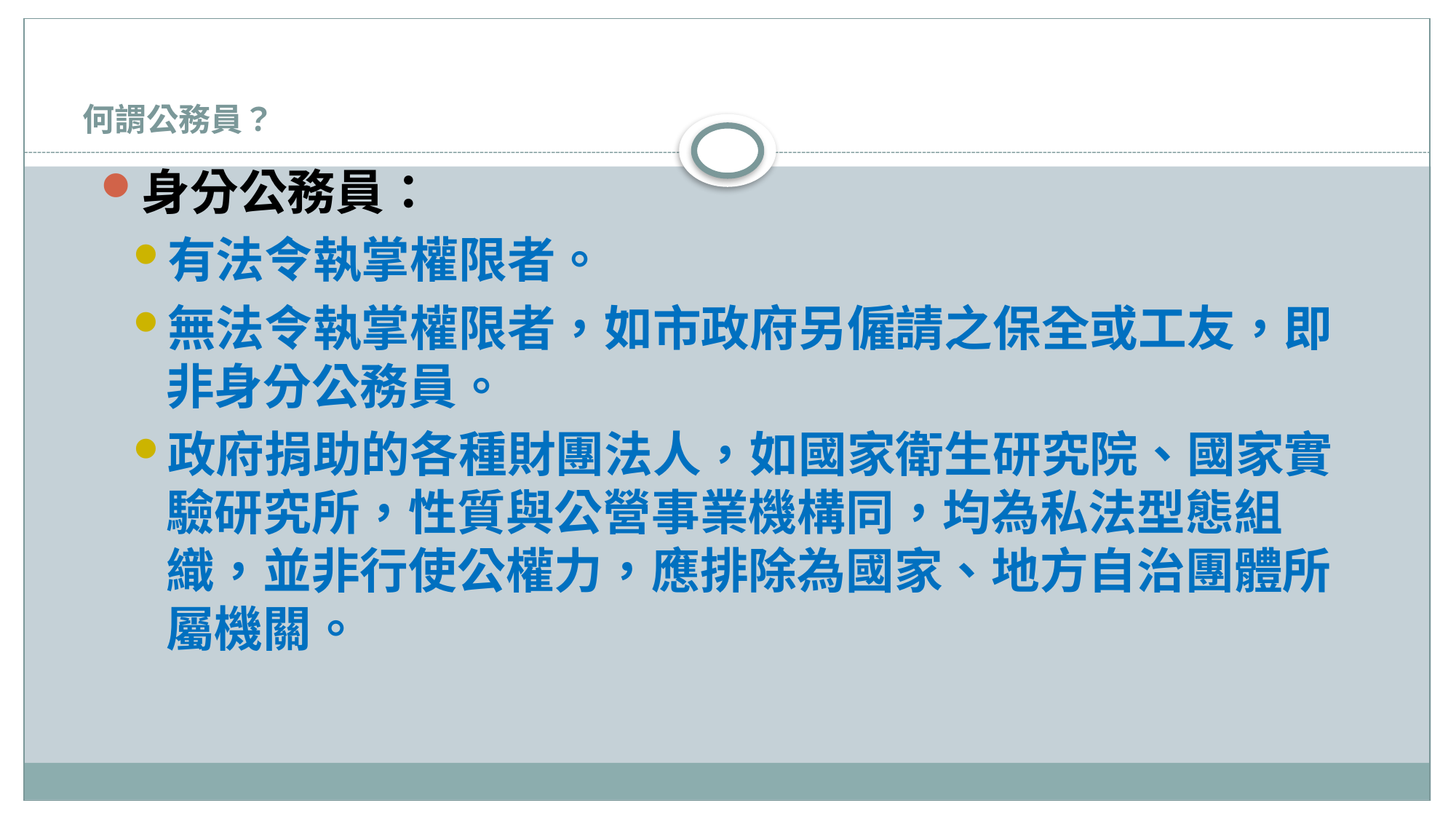

# 何謂公務員？
身分公務員：
有法令執掌權限者。
無法令執掌權限者，如市政府另僱請之保全或工友，即非身分公務員。
政府捐助的各種財團法人，如國家衛生研究院、國家實驗研究所，性質與公營事業機構同，均為私法型態組織，並非行使公權力，應排除為國家、地方自治團體所屬機關。